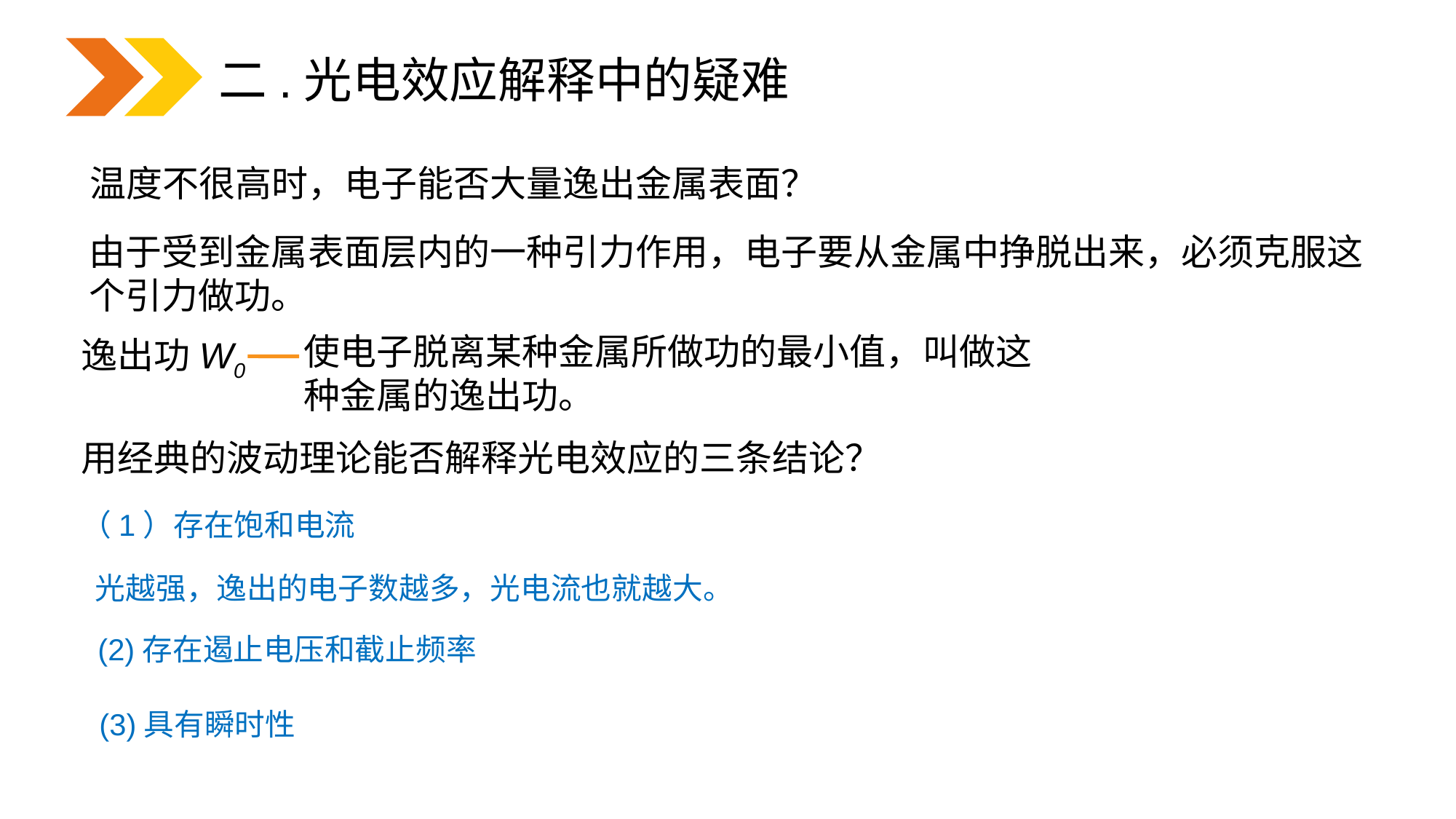

二.光电效应解释中的疑难
温度不很高时，电子能否大量逸出金属表面？
由于受到金属表面层内的一种引力作用，电子要从金属中挣脱出来，必须克服这个引力做功。
使电子脱离某种金属所做功的最小值，叫做这种金属的逸出功。
逸出功W0

用经典的波动理论能否解释光电效应的三条结论？
（1）存在饱和电流
(2)存在遏止电压和截止频率
(3)具有瞬时性
光越强，逸出的电子数越多，光电流也就越大。